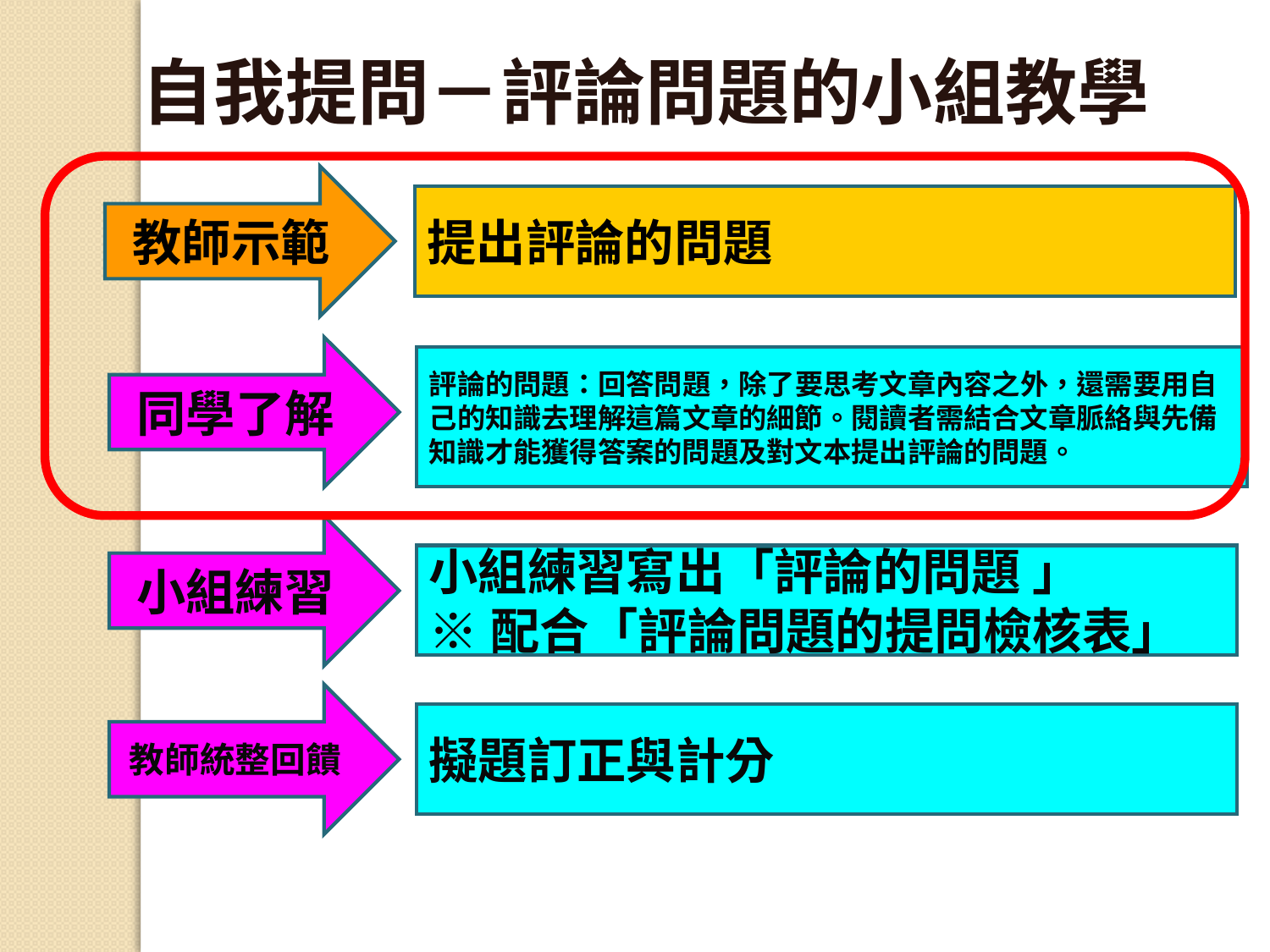

自我提問－評論問題的小組教學

教師示範
提出評論的問題
同學了解
評論的問題：回答問題，除了要思考文章內容之外，還需要用自己的知識去理解這篇文章的細節。閱讀者需結合文章脈絡與先備知識才能獲得答案的問題及對文本提出評論的問題。
小組練習
小組練習寫出「評論的問題 」
※配合「評論問題的提問檢核表」
教師統整回饋
擬題訂正與計分